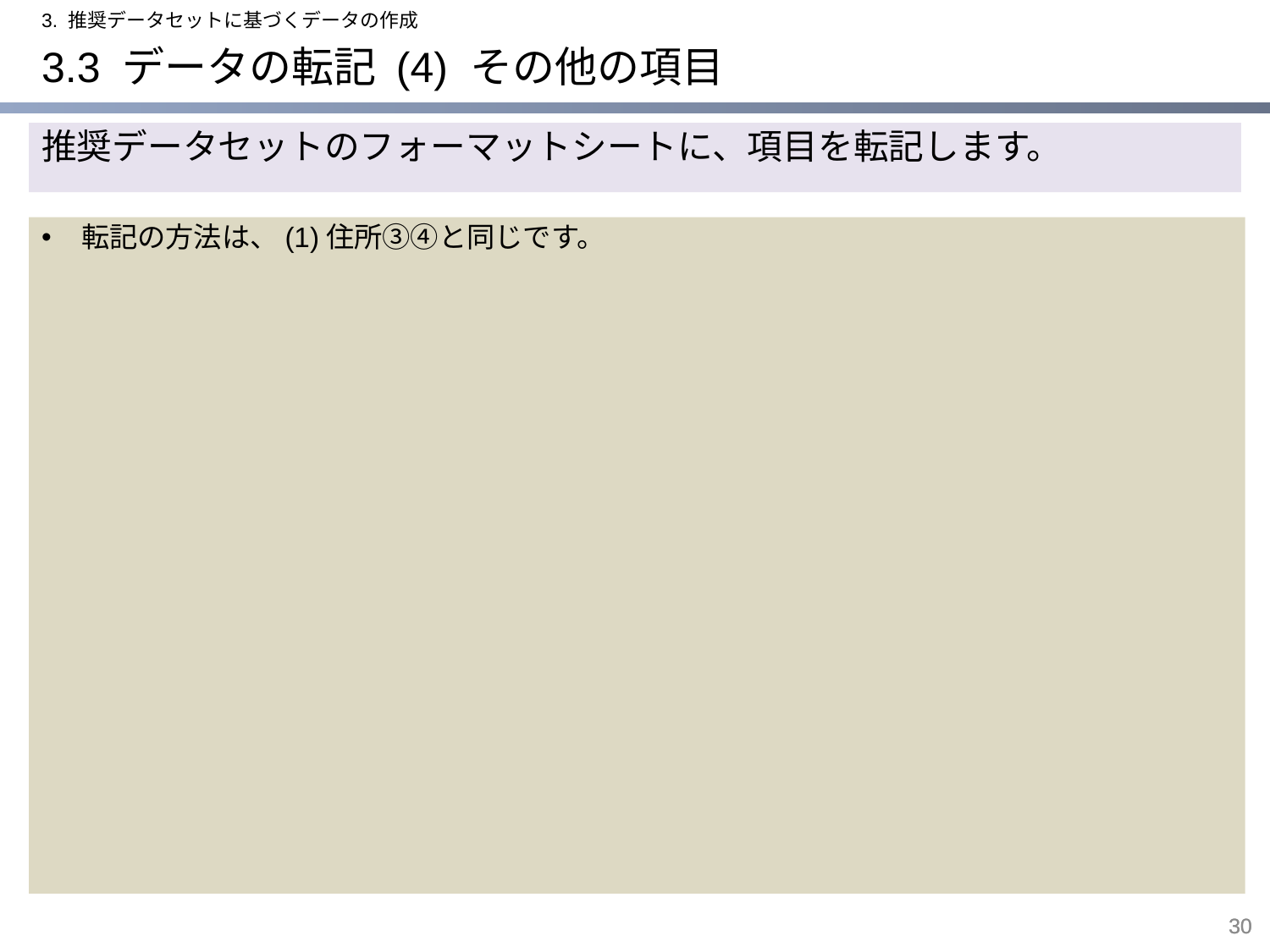

3. 推奨データセットに基づくデータの作成
# 3.3 データの転記 (4) その他の項目
推奨データセットのフォーマットシートに、項目を転記します。
転記の方法は、(1)住所③④と同じです。
30